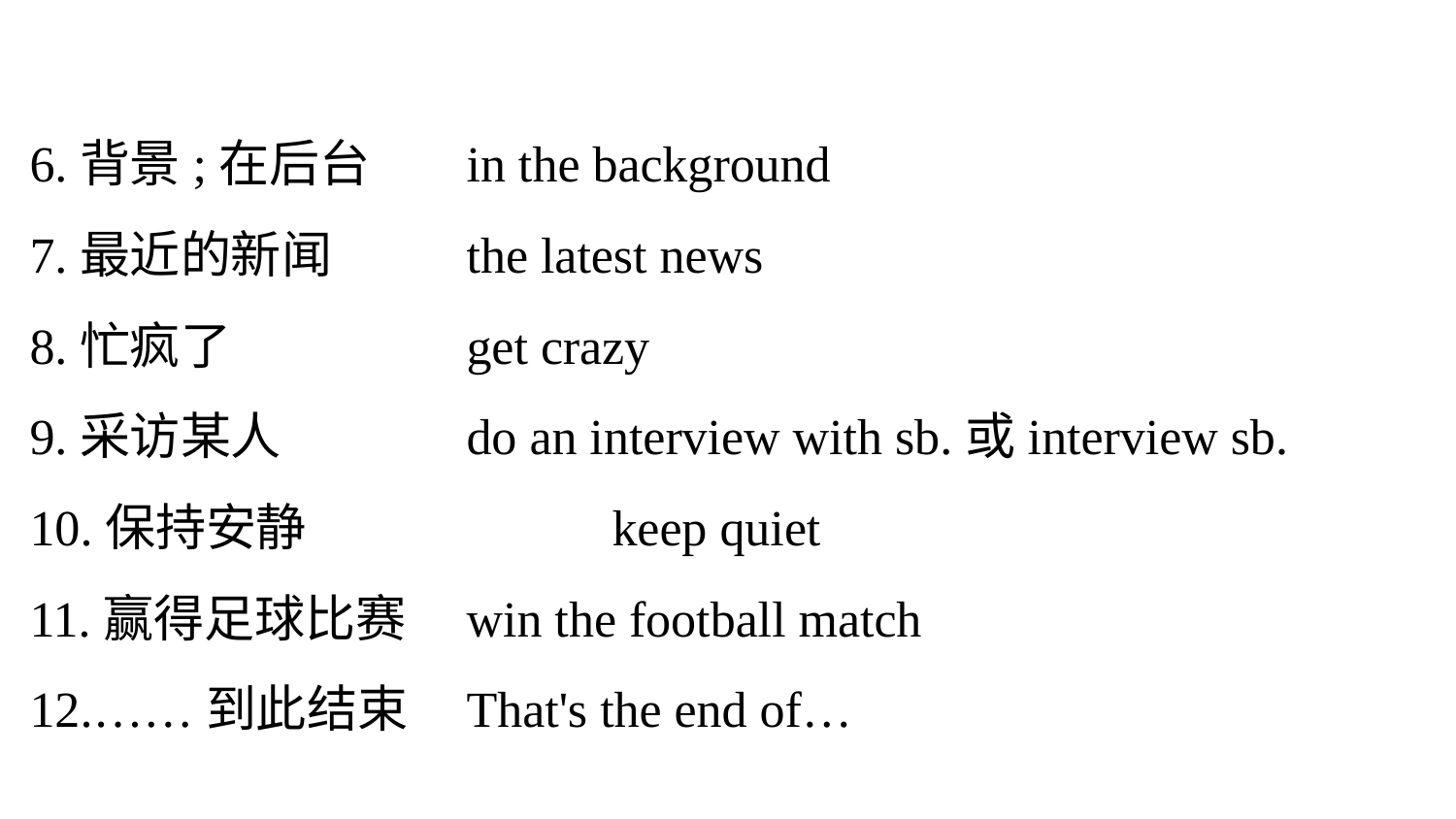

6.背景;在后台   	in the background
7.最近的新闻    	the latest news
8.忙疯了    		get crazy
9.采访某人   		do an interview with sb.或interview sb.
10.保持安静   		keep quiet
11.赢得足球比赛   	win the football match
12.……到此结束   	That's the end of…